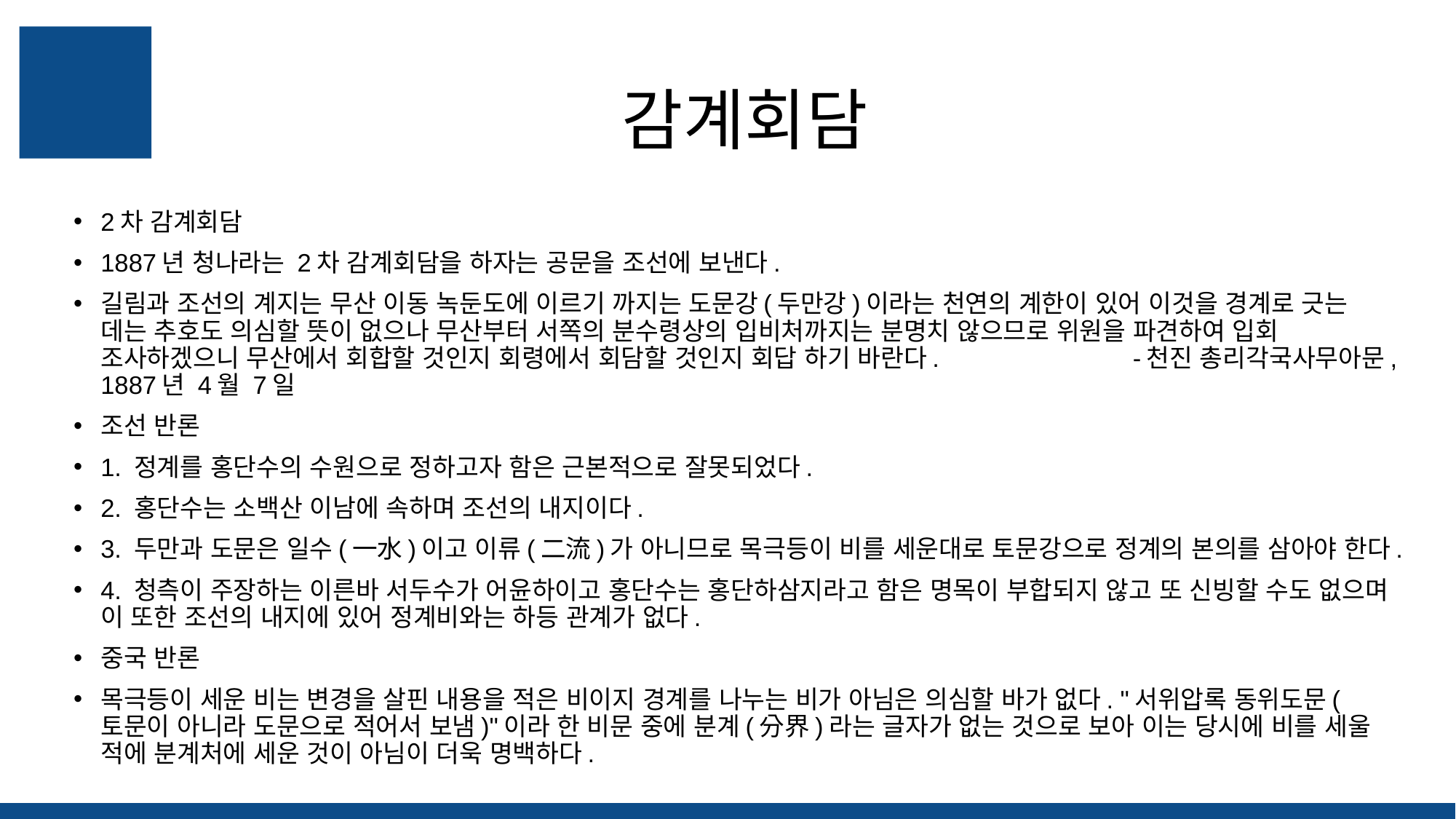

# 감계회담

2차 감계회담
1887년 청나라는 2차 감계회담을 하자는 공문을 조선에 보낸다.
길림과 조선의 계지는 무산 이동 녹둔도에 이르기 까지는 도문강(두만강)이라는 천연의 계한이 있어 이것을 경계로 긋는 데는 추호도 의심할 뜻이 없으나 무산부터 서쪽의 분수령상의 입비처까지는 분명치 않으므로 위원을 파견하여 입회 조사하겠으니 무산에서 회합할 것인지 회령에서 회담할 것인지 회답 하기 바란다.                            -천진 총리각국사무아문, 1887년 4월 7일
조선 반론
1. 정계를 홍단수의 수원으로 정하고자 함은 근본적으로 잘못되었다.
2. 홍단수는 소백산 이남에 속하며 조선의 내지이다.
3. 두만과 도문은 일수(一水)이고 이류(二流)가 아니므로 목극등이 비를 세운대로 토문강으로 정계의 본의를 삼아야 한다.
4. 청측이 주장하는 이른바 서두수가 어윤하이고 홍단수는 홍단하삼지라고 함은 명목이 부합되지 않고 또 신빙할 수도 없으며 이 또한 조선의 내지에 있어 정계비와는 하등 관계가 없다.
중국 반론
목극등이 세운 비는 변경을 살핀 내용을 적은 비이지 경계를 나누는 비가 아님은 의심할 바가 없다. "서위압록 동위도문(토문이 아니라 도문으로 적어서 보냄)"이라 한 비문 중에 분계(分界)라는 글자가 없는 것으로 보아 이는 당시에 비를 세울 적에 분계처에 세운 것이 아님이 더욱 명백하다.